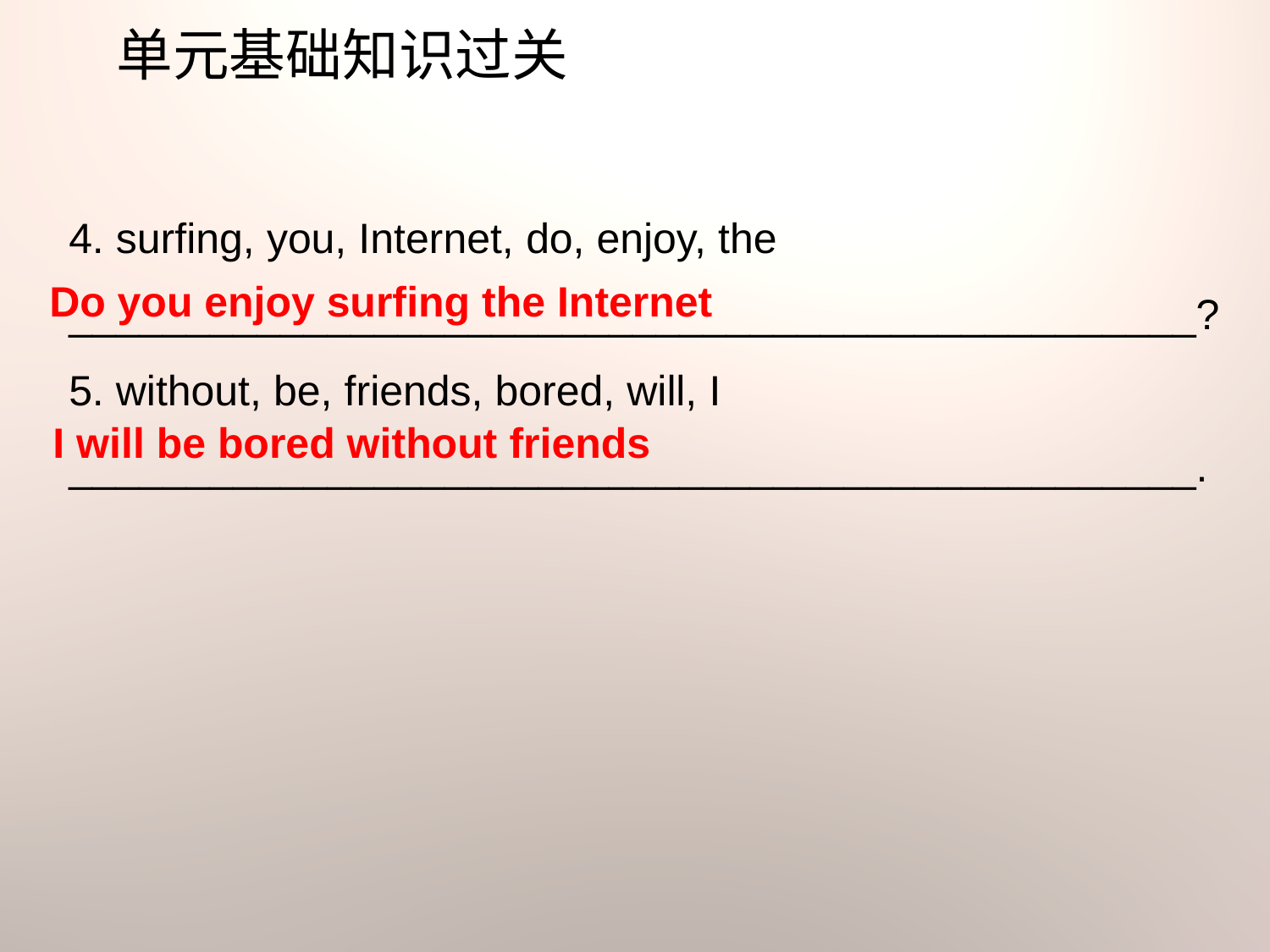

单元基础知识过关
4. surfing, you, Internet, do, enjoy, the
________________________________________________?
5. without, be, friends, bored, will, I
________________________________________________.
Do you enjoy surfing the Internet
I will be bored without friends